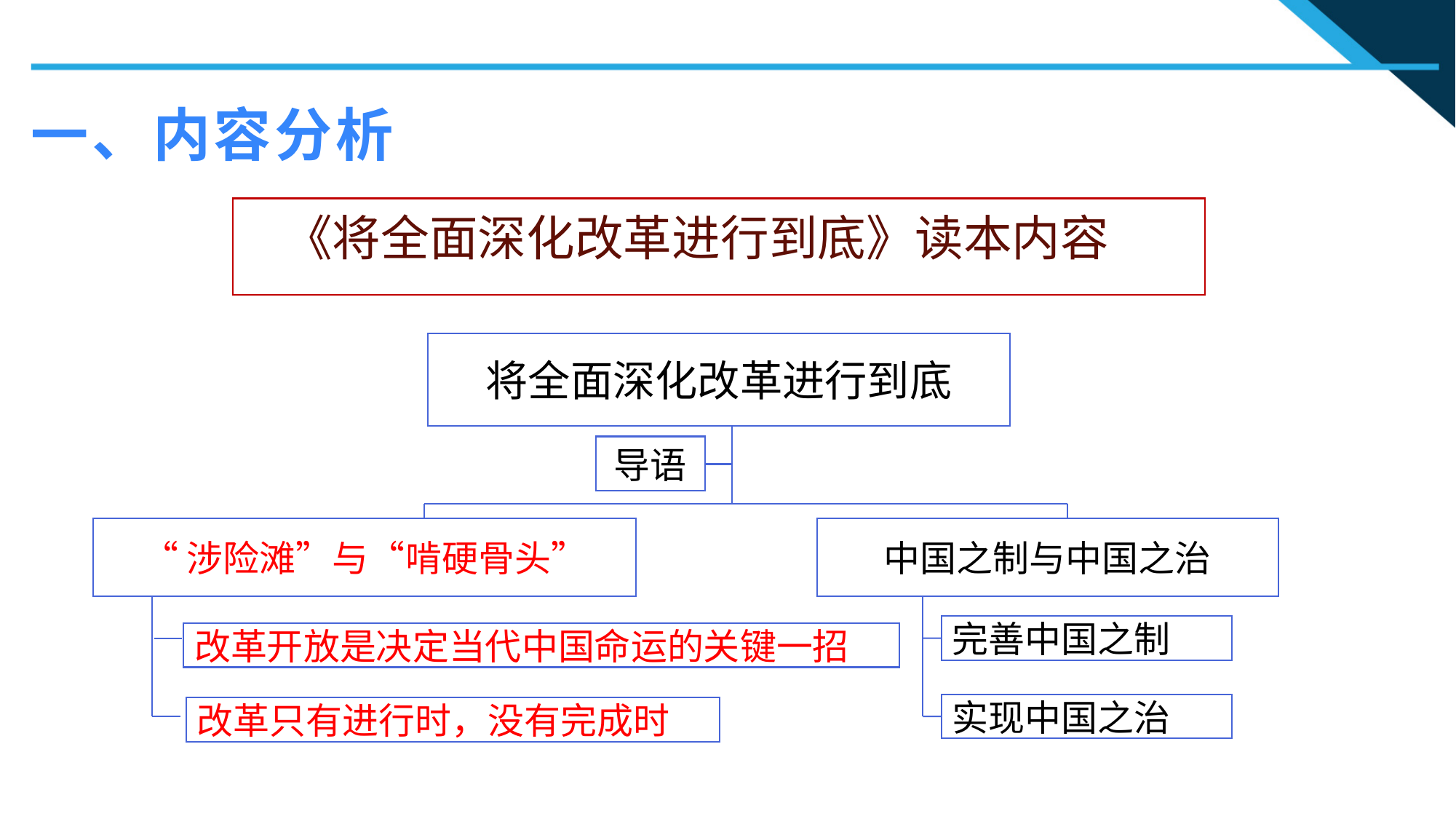

一、内容分析

《将全面深化改革进行到底》读本内容
将全面深化改革进行到底
导语
“涉险滩”与“啃硬骨头”
中国之制与中国之治
完善中国之制
改革开放是决定当代中国命运的关键一招
实现中国之治
改革只有进行时，没有完成时